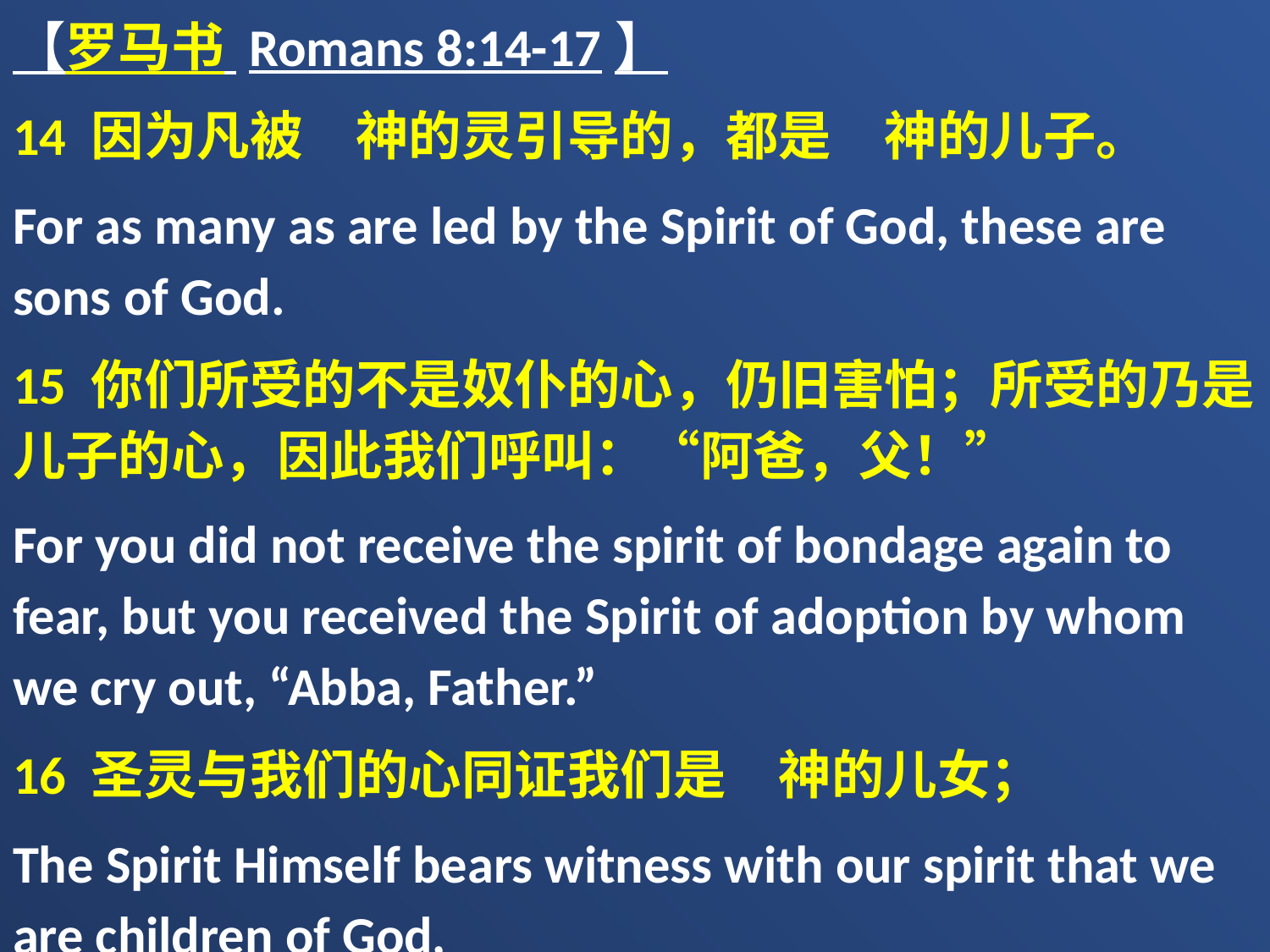

【罗马书 Romans 8:14-17】
14 因为凡被　神的灵引导的，都是　神的儿子。
For as many as are led by the Spirit of God, these are sons of God.
15 你们所受的不是奴仆的心，仍旧害怕；所受的乃是儿子的心，因此我们呼叫：“阿爸，父！”
For you did not receive the spirit of bondage again to fear, but you received the Spirit of adoption by whom we cry out, “Abba, Father.”
16 圣灵与我们的心同证我们是　神的儿女；
The Spirit Himself bears witness with our spirit that we are children of God,